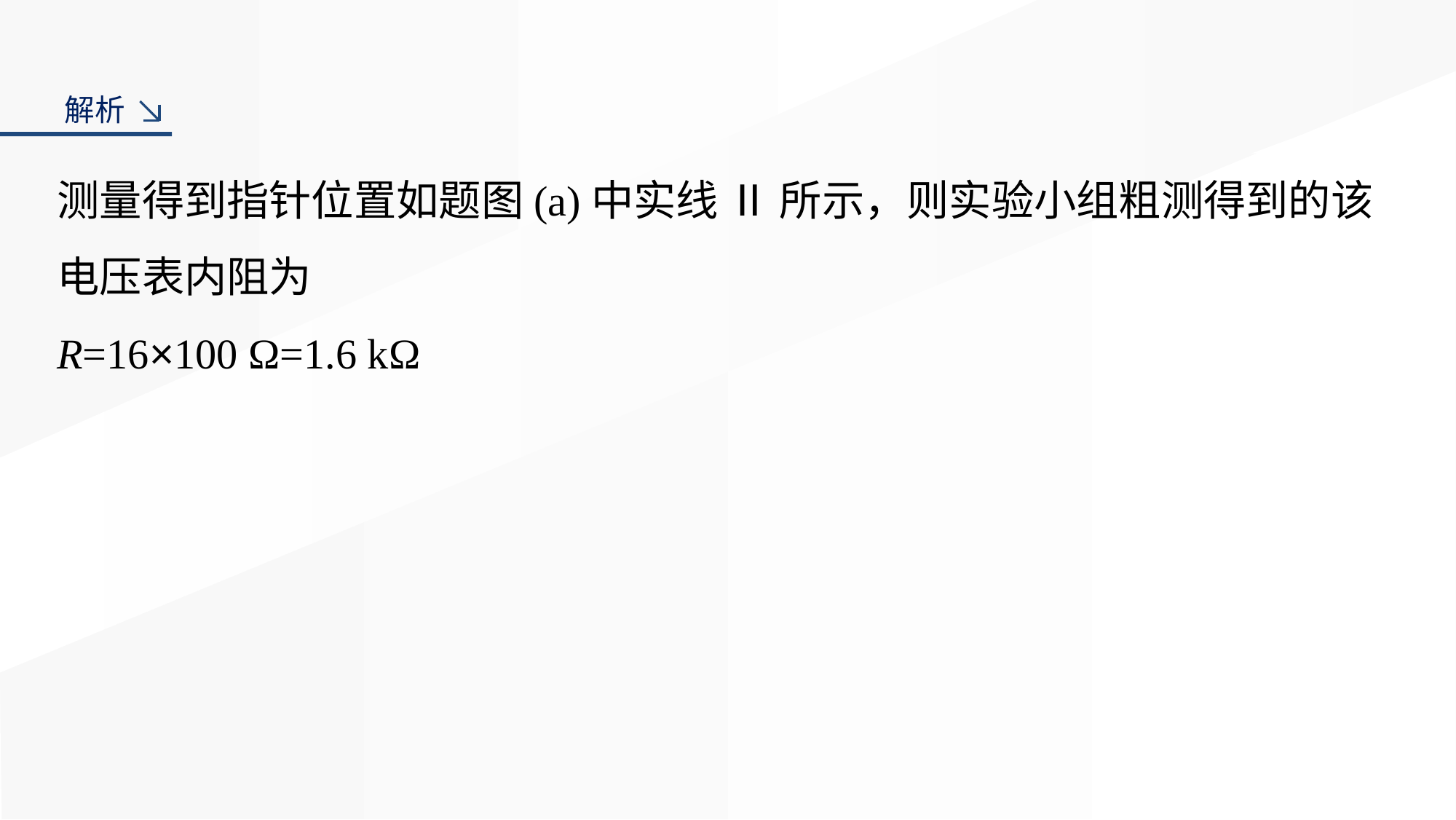

解析

测量得到指针位置如题图(a)中实线 Ⅱ 所示，则实验小组粗测得到的该电压表内阻为
R=16×100 Ω=1.6 kΩ